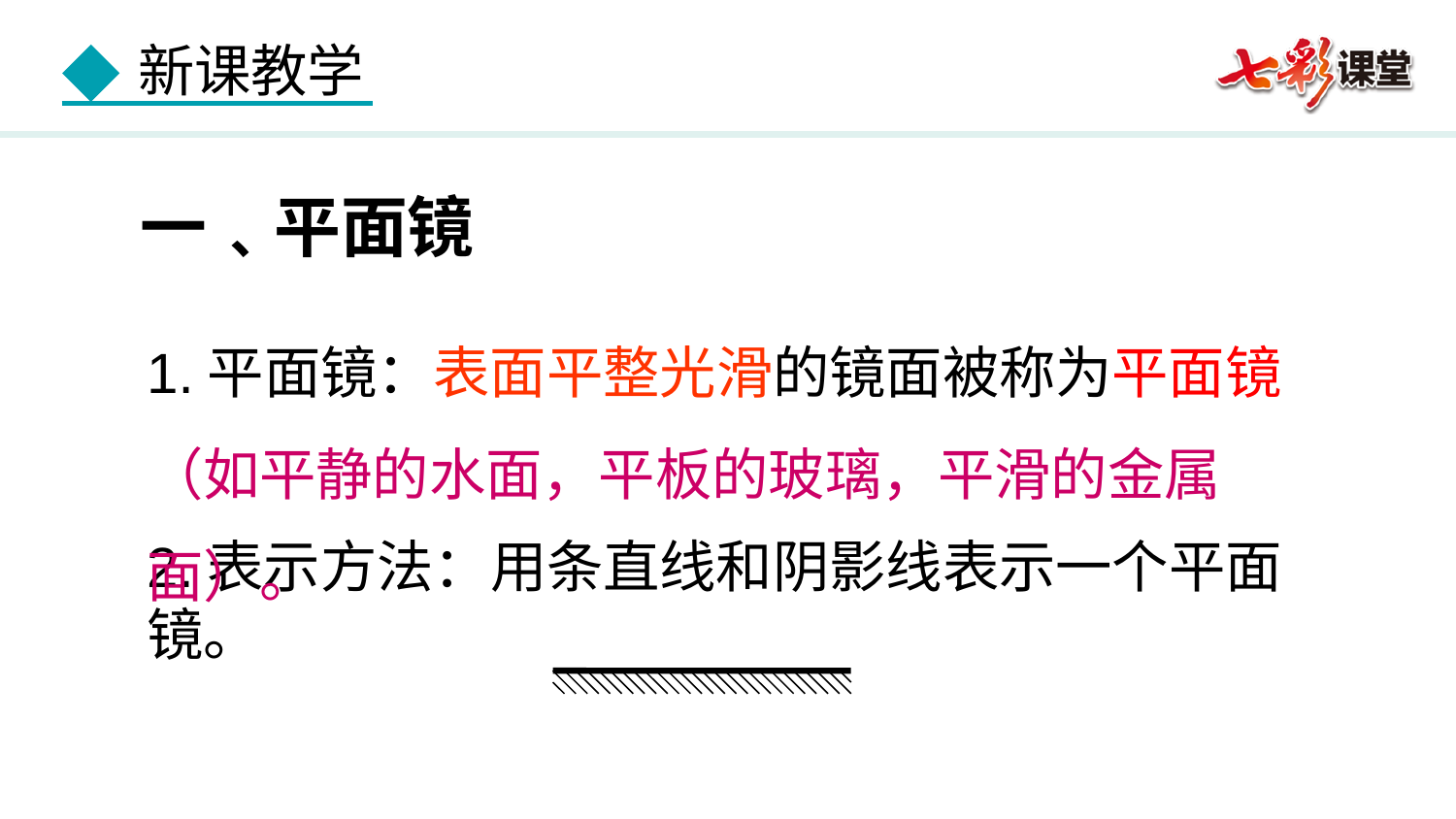

一﹑平面镜
1.平面镜：表面平整光滑的镜面被称为平面镜（如平静的水面，平板的玻璃，平滑的金属面）。
2.表示方法：用条直线和阴影线表示一个平面镜。